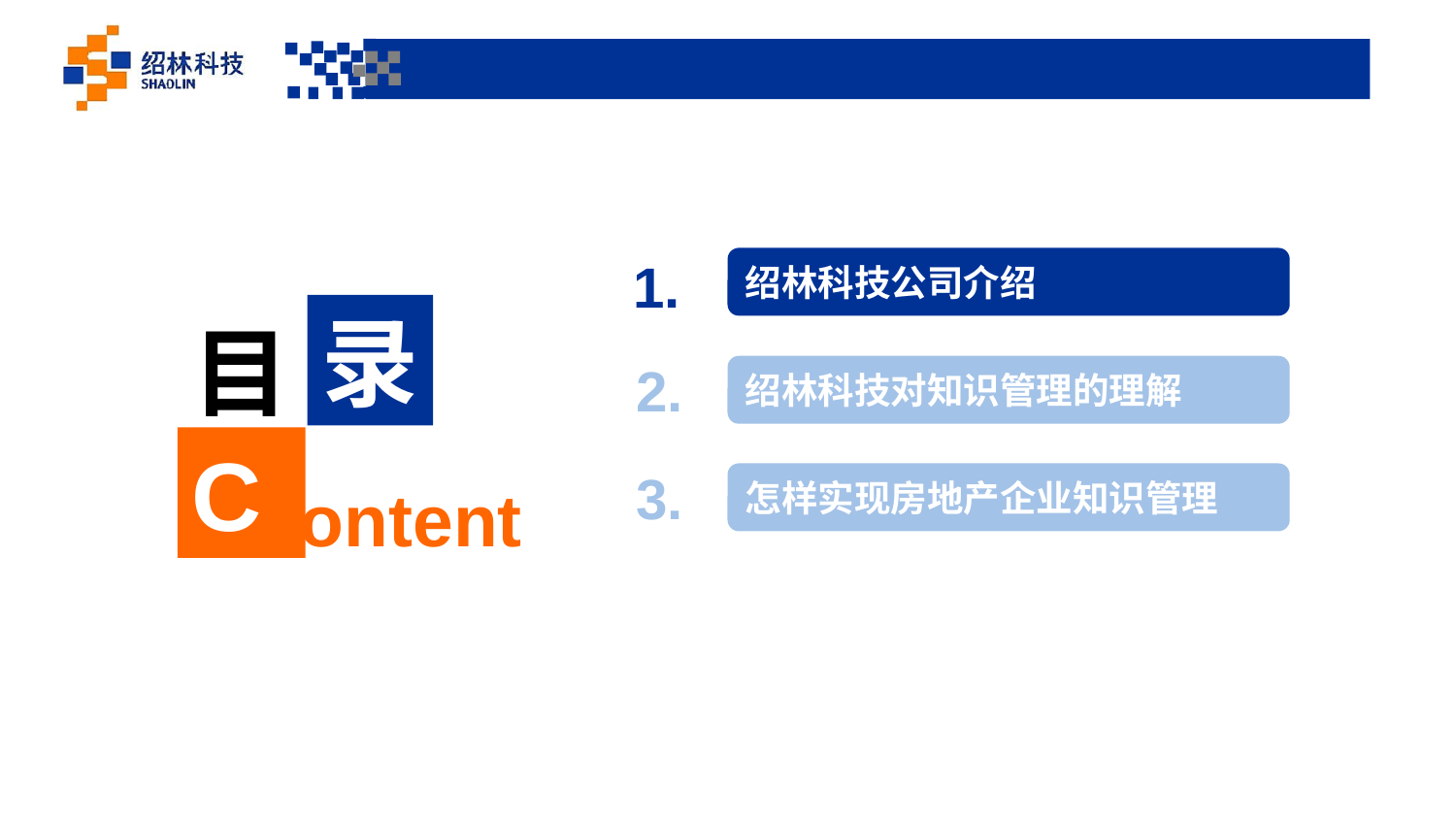

1.
绍林科技公司介绍
2.
绍林科技对知识管理的理解
3.
怎样实现房地产企业知识管理